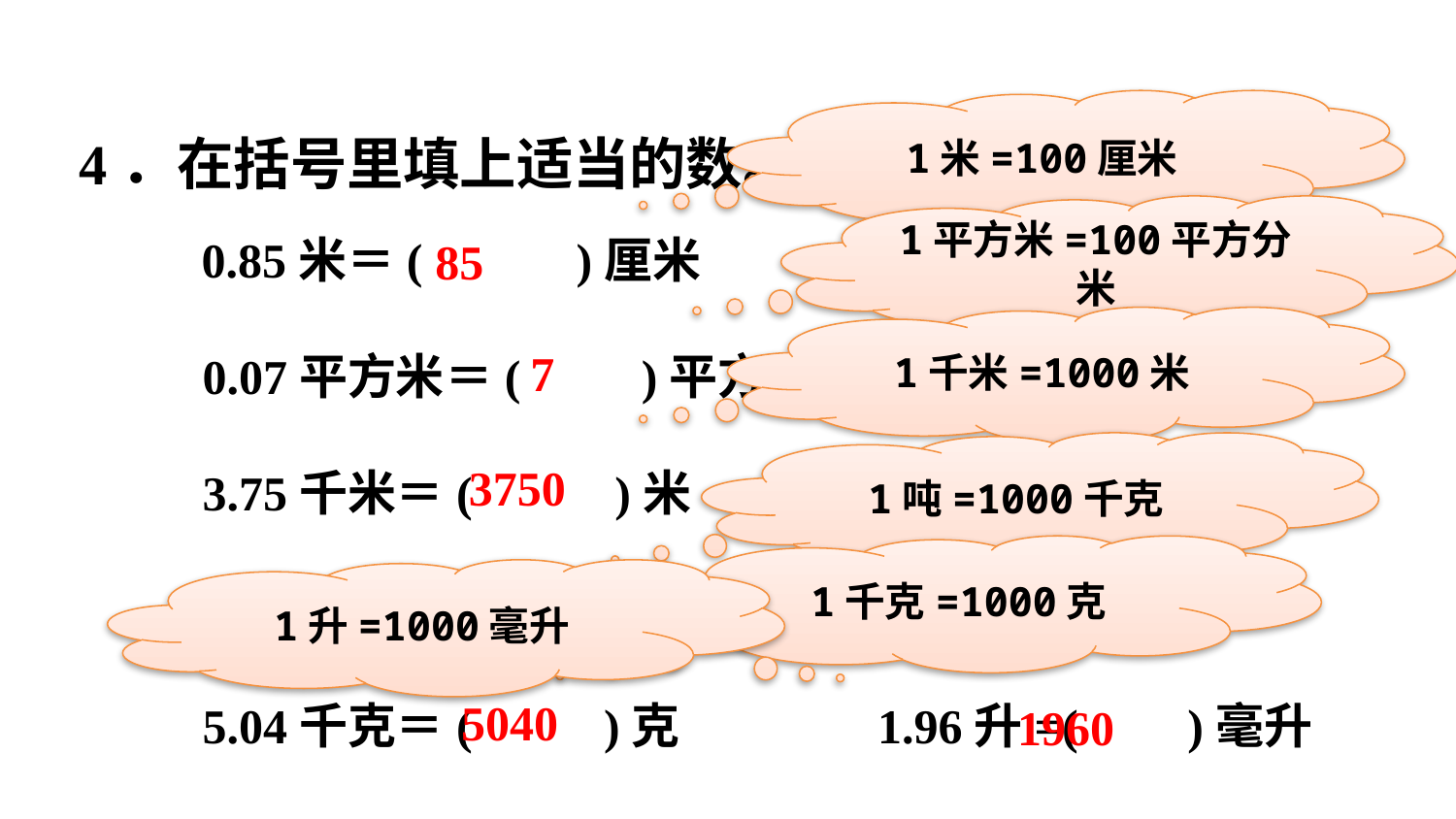

4．在括号里填上适当的数。
1米=100厘米
0.85米＝(　   　)厘米
      0.07平方米＝(　　)平方分米
      3.75千米＝(　　  )米
      1.23吨＝(　　  )千克
      5.04千克＝(　　 )克                 1.96升=(         )毫升
85
1平方米=100平方分米
7
1千米=1000米
3750
1吨=1000千克
1千克=1000克
1230
1升=1000毫升
5040
1960